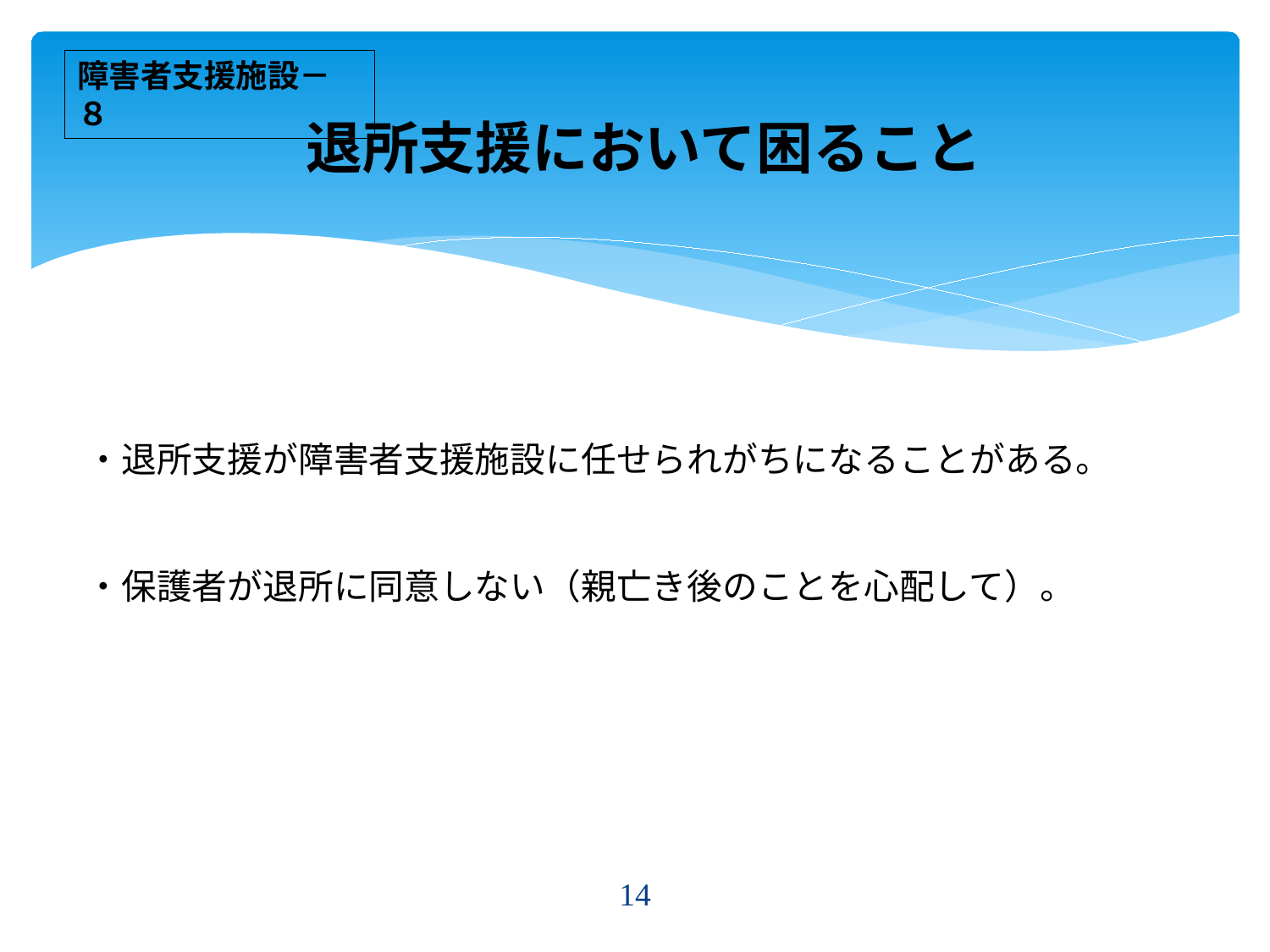

# 退所支援において困ること
障害者支援施設－８
・退所支援が障害者支援施設に任せられがちになることがある。

・保護者が退所に同意しない（親亡き後のことを心配して）。
14